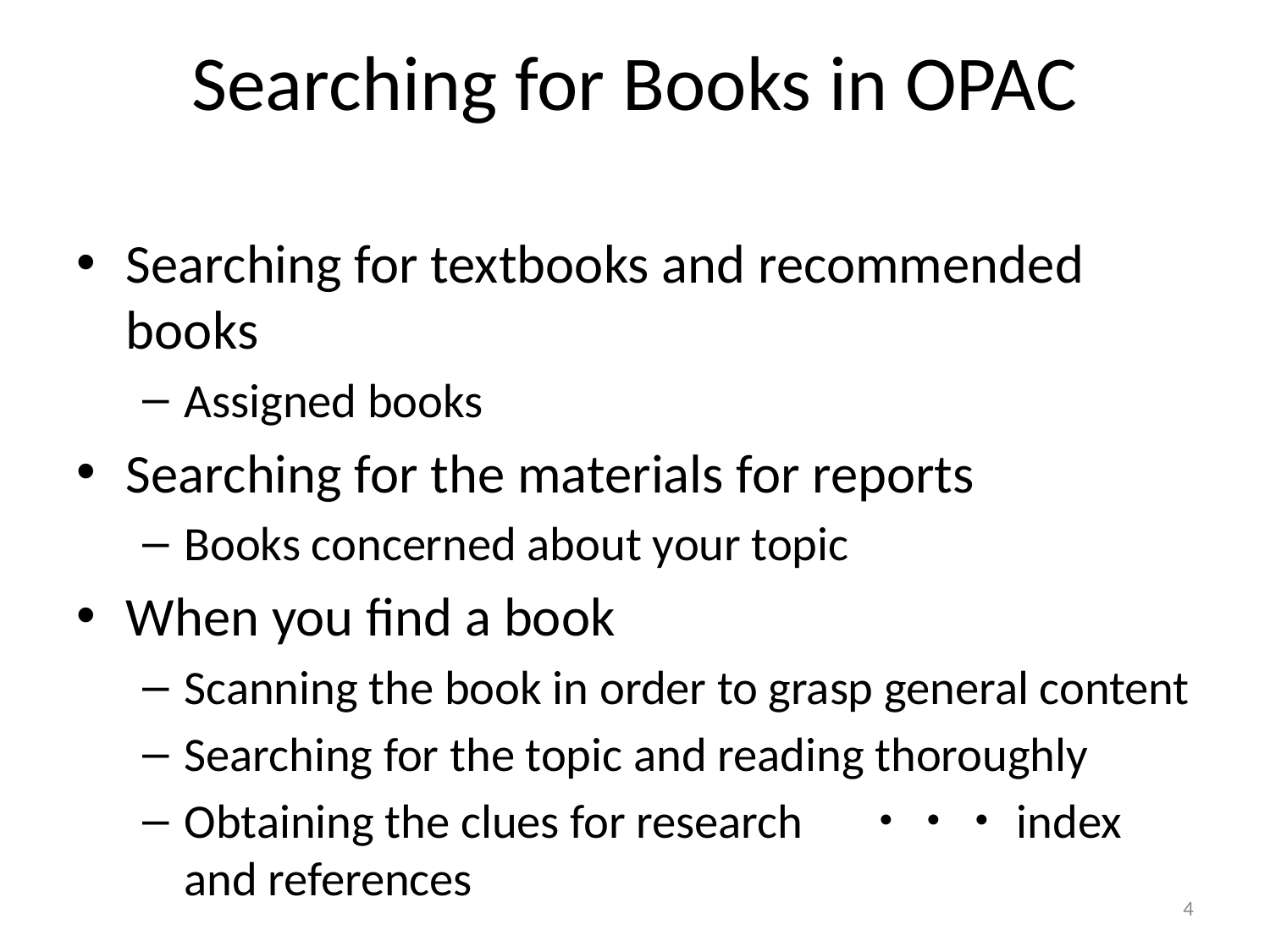

Searching for Books in OPAC
Searching for textbooks and recommended books
Assigned books
Searching for the materials for reports
Books concerned about your topic
When you find a book
Scanning the book in order to grasp general content
Searching for the topic and reading thoroughly
Obtaining the clues for research　・・・index and references
4